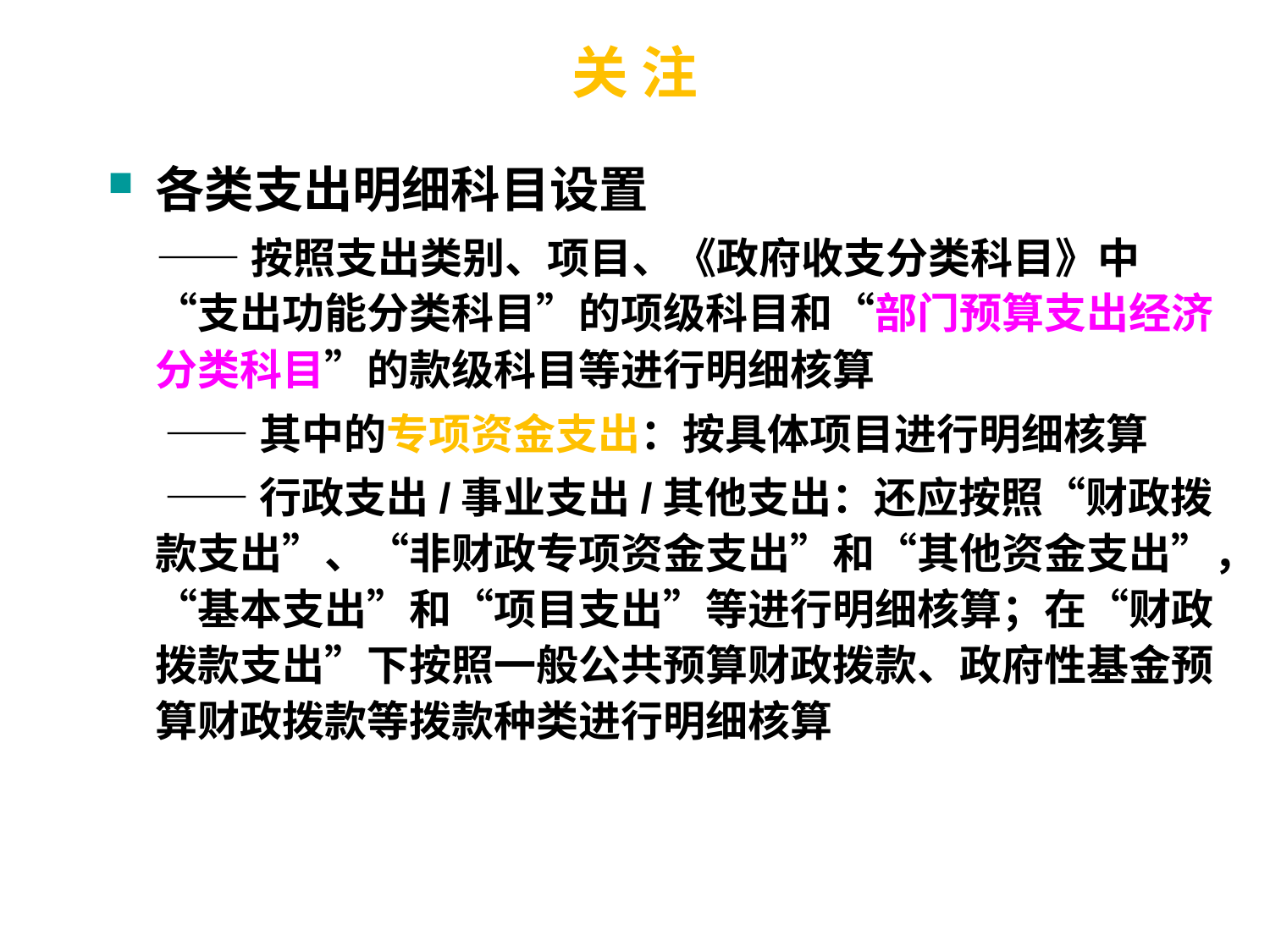

# 关 注
各类支出明细科目设置
      ——按照支出类别、项目、《政府收支分类科目》中“支出功能分类科目”的项级科目和“部门预算支出经济分类科目”的款级科目等进行明细核算
      ——其中的专项资金支出：按具体项目进行明细核算
      ——行政支出/事业支出/其他支出：还应按照“财政拨款支出”、“非财政专项资金支出”和“其他资金支出”，“基本支出”和“项目支出”等进行明细核算；在“财政拨款支出”下按照一般公共预算财政拨款、政府性基金预算财政拨款等拨款种类进行明细核算

174